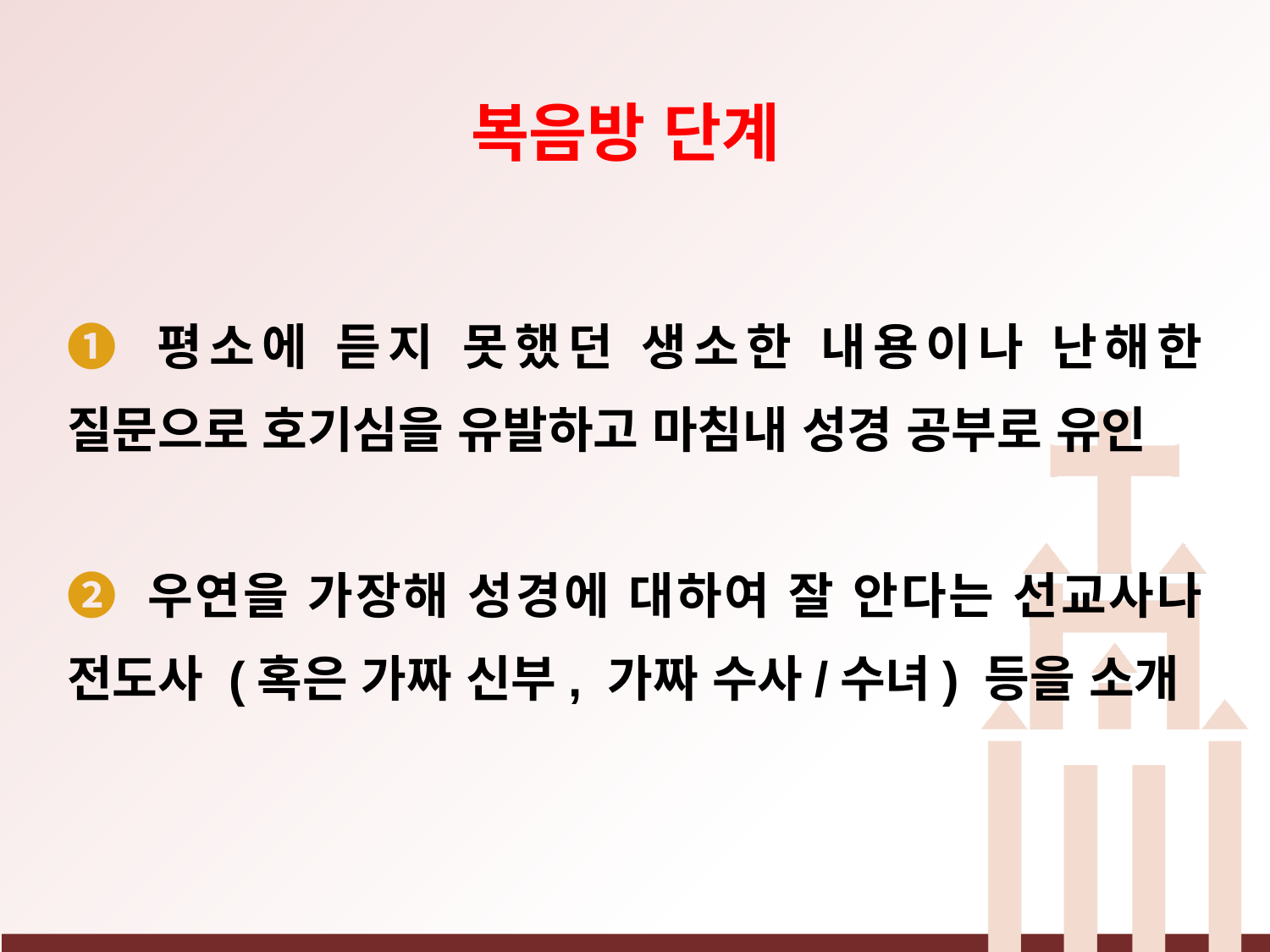

복음방 단계
❶ 평소에 듣지 못했던 생소한 내용이나 난해한 질문으로 호기심을 유발하고 마침내 성경 공부로 유인

❷ 우연을 가장해 성경에 대하여 잘 안다는 선교사나 전도사 (혹은 가짜 신부, 가짜 수사/수녀) 등을 소개